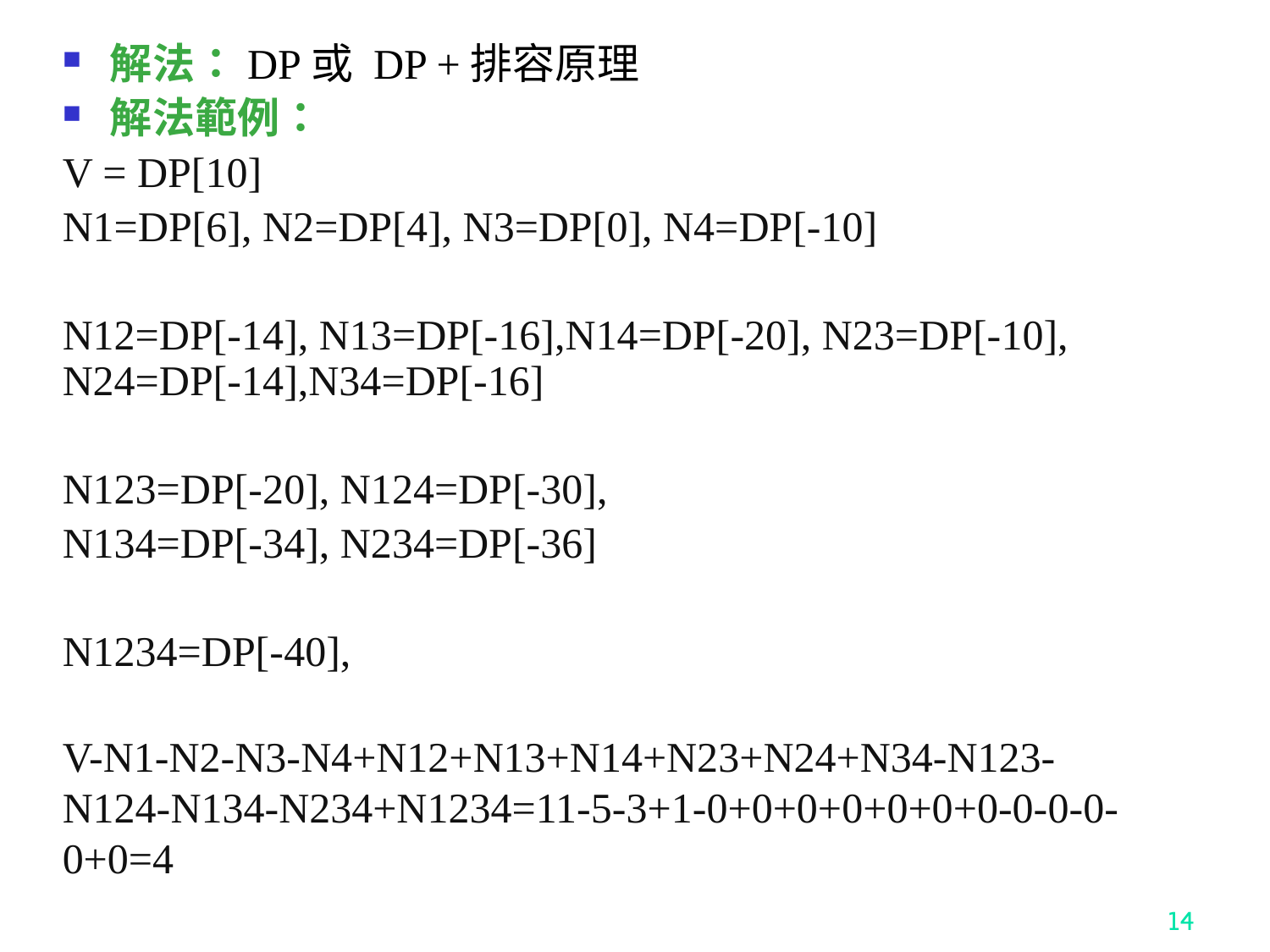

解法：DP或 DP +排容原理
解法範例：
V = dp[10]
N1=dp[6], N2=dp[4], N3=dp[0], N4=dp[-10]

N12=dp[-14], N13=dp[-16],N14=dp[-20], N23=dp[-10], N24=dp[-14],N34=dp[-16]

N123=dp[-20], N124=dp[-30],
N134=dp[-34], N234=dp[-36]

N1234=dp[-40],

V-N1-N2-N3-N4+N12+N13+N14+N23+N24+N34-N123-N124-N134-N234+N1234=11-5-3+1-0+0+0+0+0+0+0-0-0-0-0+0=4

14